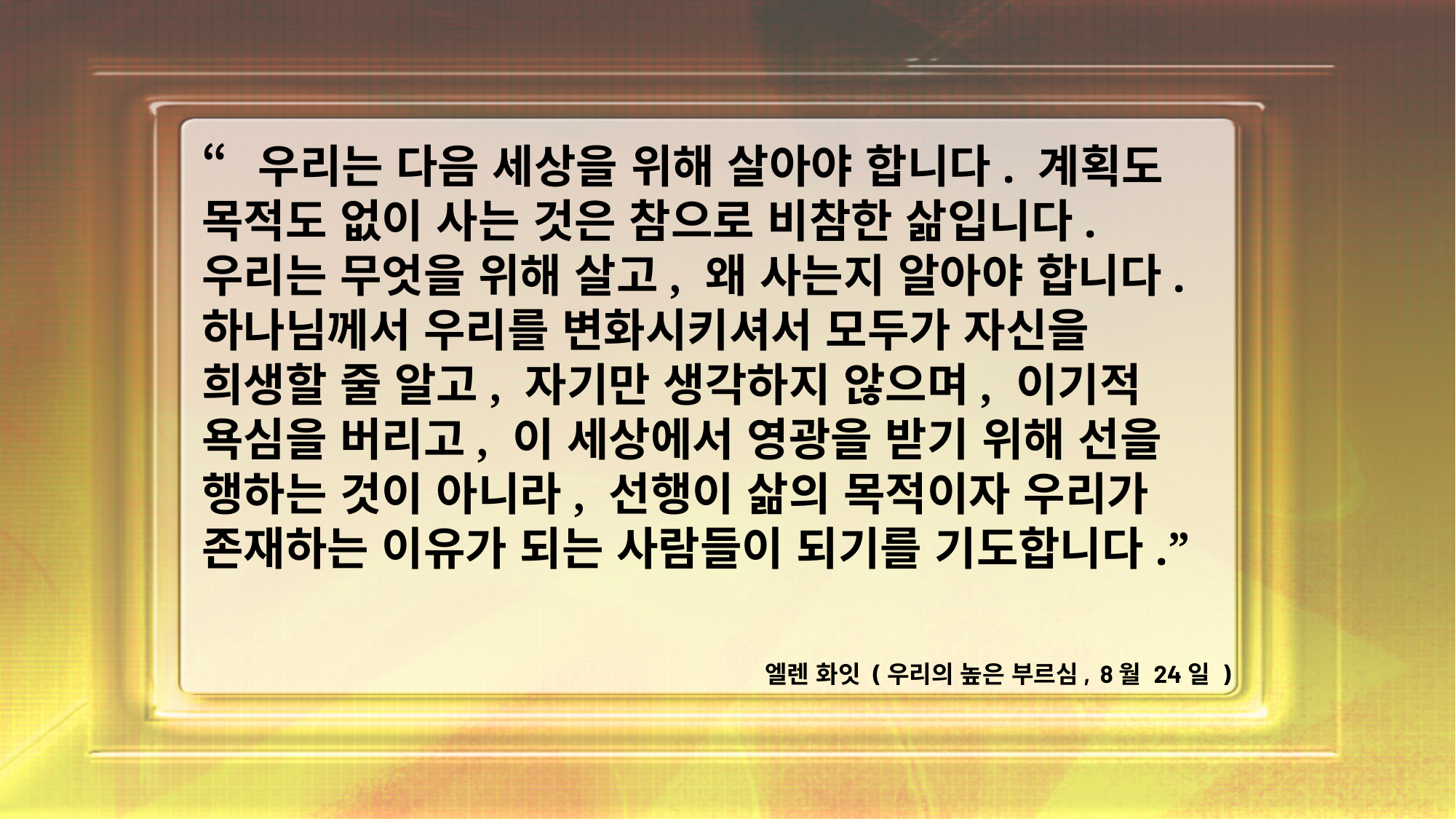

“우리는 다음 세상을 위해 살아야 합니다. 계획도 목적도 없이 사는 것은 참으로 비참한 삶입니다. 우리는 무엇을 위해 살고, 왜 사는지 알아야 합니다. 하나님께서 우리를 변화시키셔서 모두가 자신을 희생할 줄 알고, 자기만 생각하지 않으며, 이기적 욕심을 버리고, 이 세상에서 영광을 받기 위해 선을 행하는 것이 아니라, 선행이 삶의 목적이자 우리가 존재하는 이유가 되는 사람들이 되기를 기도합니다.”
엘렌 화잇 (우리의 높은 부르심,  8월 24일 )